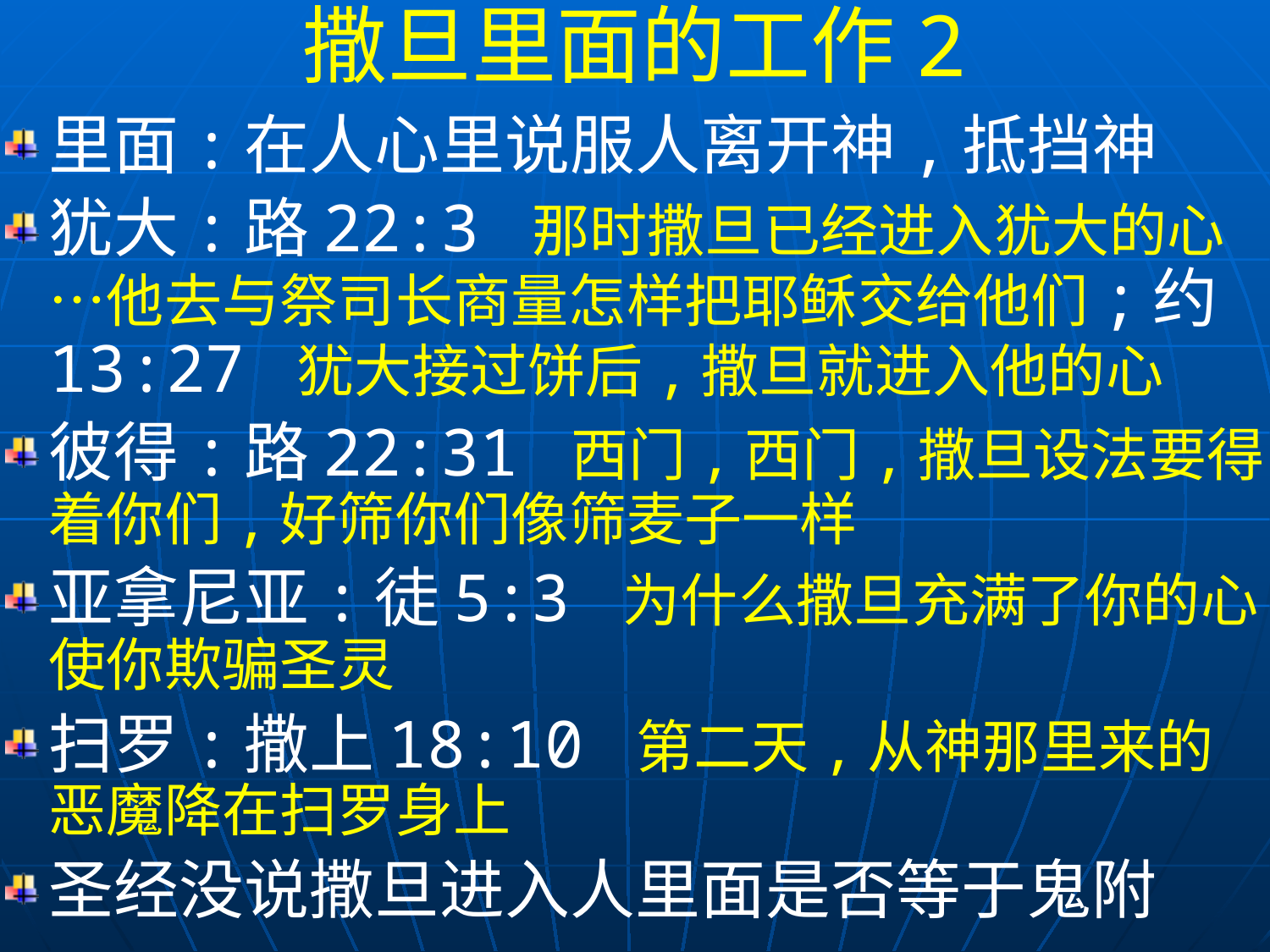

撒旦里面的工作2
里面:在人心里说服人离开神,抵挡神
犹大:路22:3 那时撒旦已经进入犹大的心…他去与祭司长商量怎样把耶稣交给他们;约13:27 犹大接过饼后,撒旦就进入他的心
彼得:路22:31 西门,西门,撒旦设法要得着你们,好筛你们像筛麦子一样
亚拿尼亚:徒5:3 为什么撒旦充满了你的心,使你欺骗圣灵
扫罗:撒上18:10 第二天,从神那里来的恶魔降在扫罗身上
圣经没说撒旦进入人里面是否等于鬼附